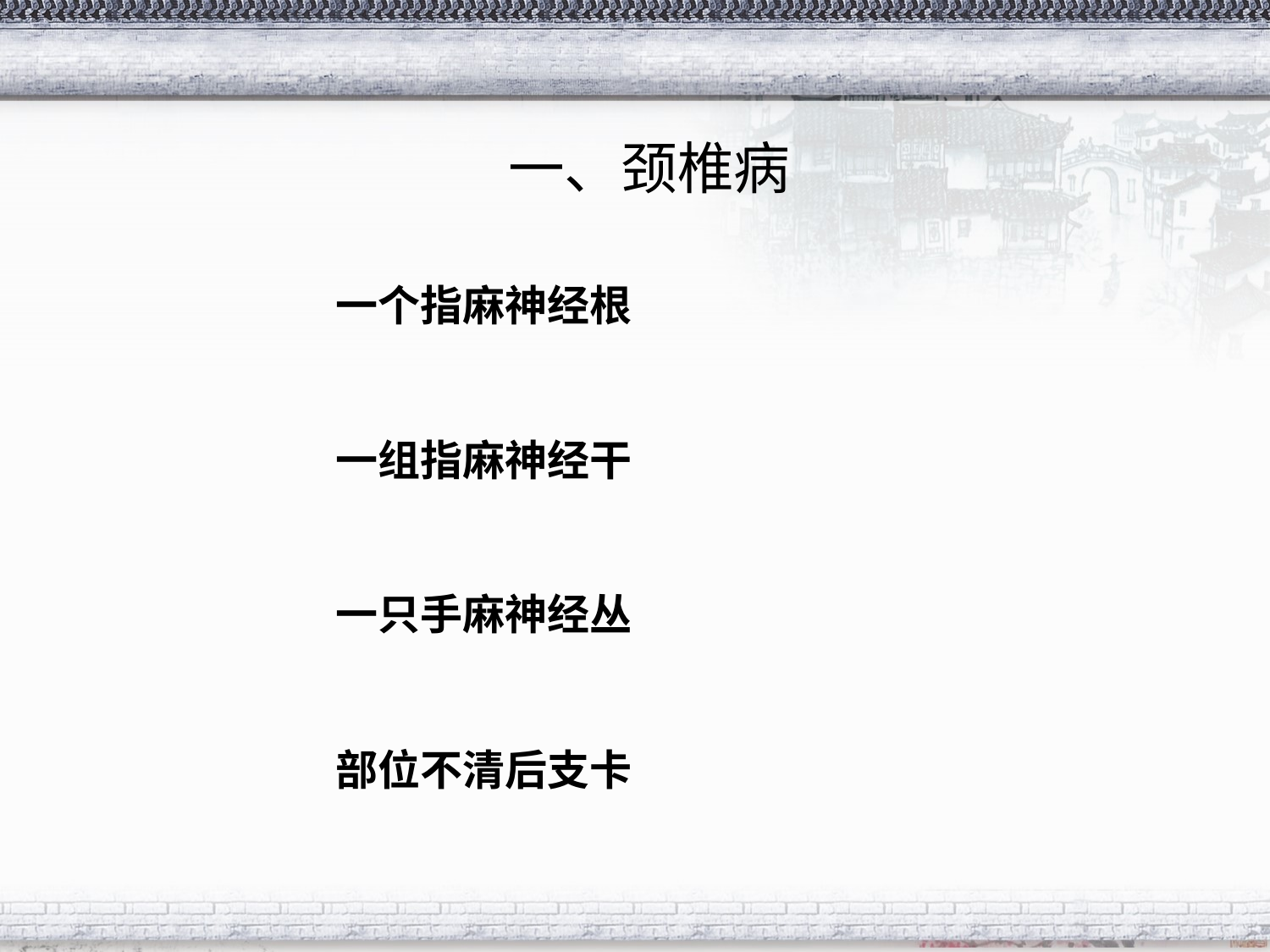

#
一、颈椎病
一个指麻神经根

一组指麻神经干

一只手麻神经丛

部位不清后支卡